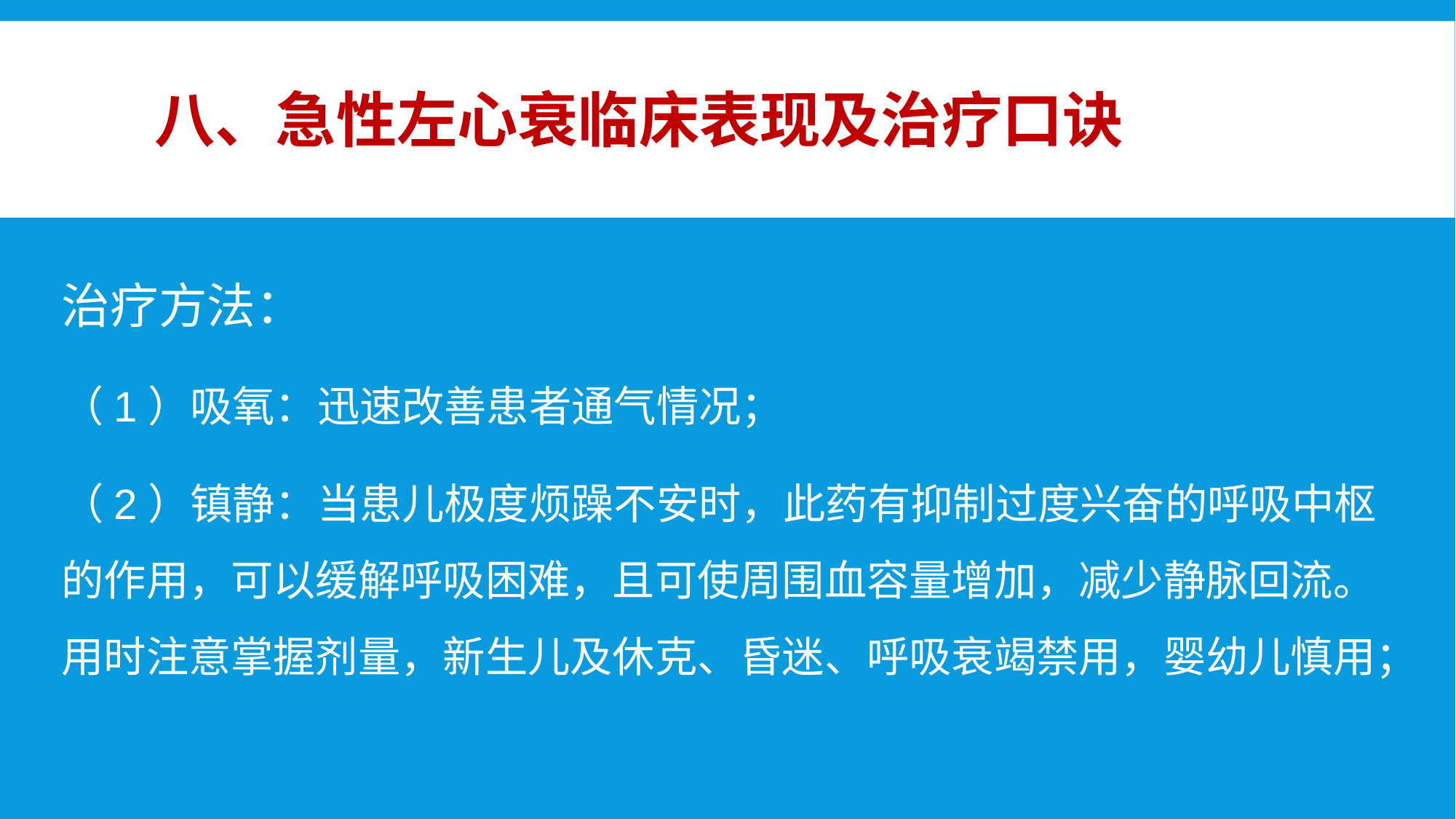

# 八、急性左心衰临床表现及治疗口诀
治疗方法：
（1）吸氧：迅速改善患者通气情况；
（2）镇静：当患儿极度烦躁不安时，此药有抑制过度兴奋的呼吸中枢的作用，可以缓解呼吸困难，且可使周围血容量增加，减少静脉回流。用时注意掌握剂量，新生儿及休克、昏迷、呼吸衰竭禁用，婴幼儿慎用；